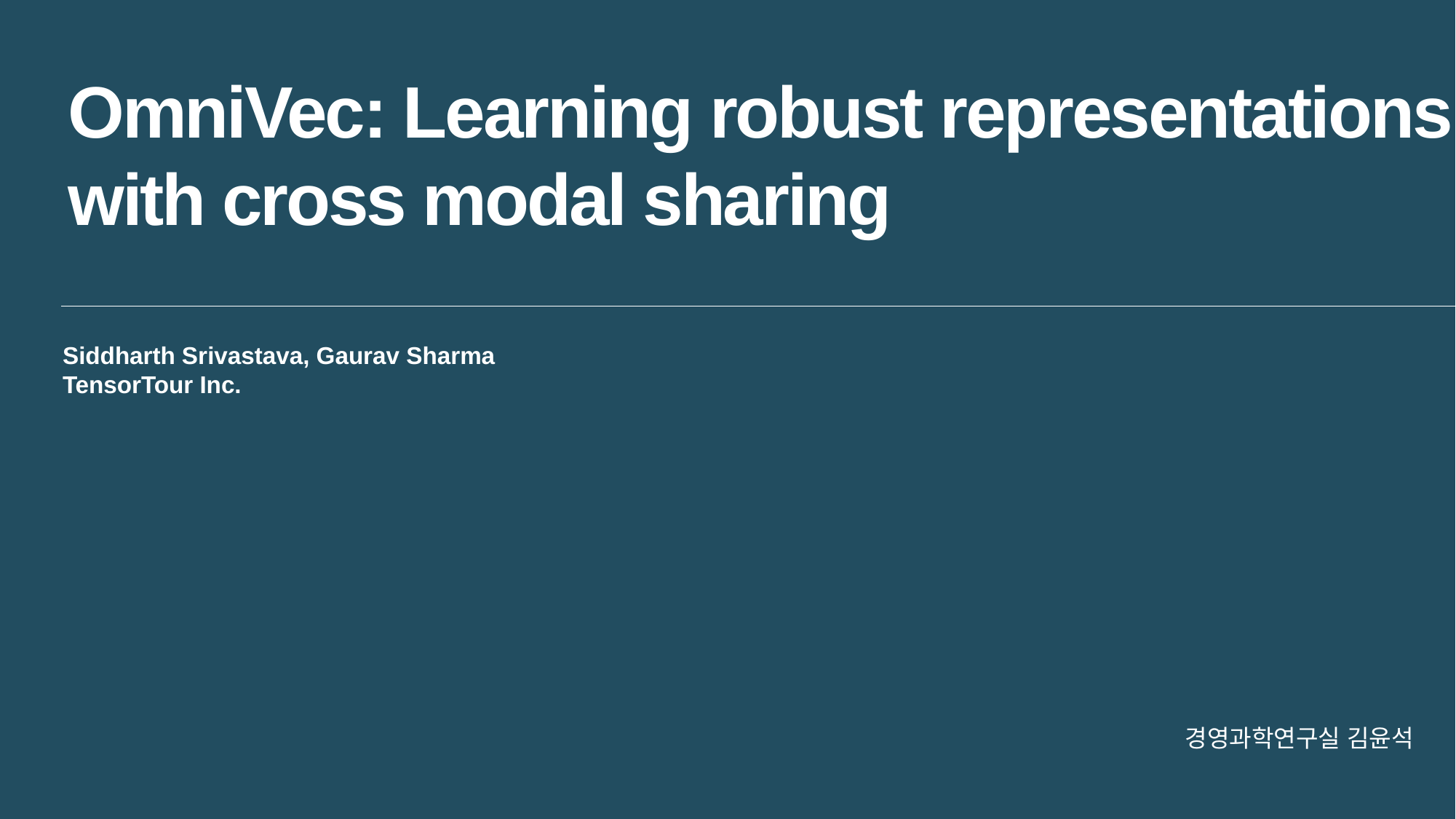

OmniVec: Learning robust representations
with cross modal sharing
Siddharth Srivastava, Gaurav Sharma
TensorTour Inc.
경영과학연구실 김윤석